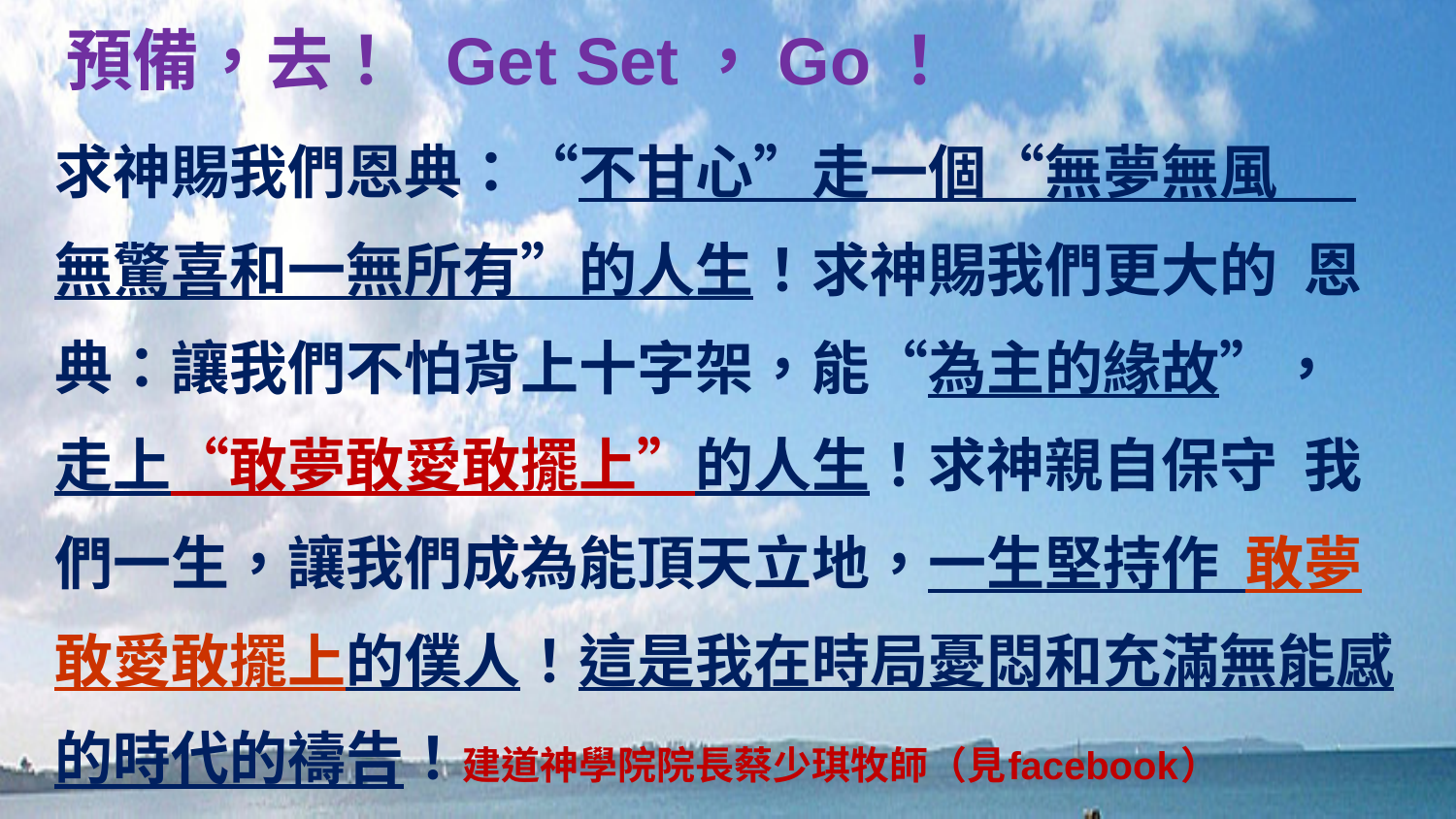

# 預備，去！  Get Set，Go！
求神賜我們恩典：“不甘心”走一個“無夢無風       無驚喜和一無所有”的人生！求神賜我們更大的  恩典：讓我們不怕背上十字架，能“為主的緣故”，   走上“敢夢敢愛敢擺上”的人生！求神親自保守  我們一生，讓我們成為能頂天立地，一生堅持作  敢夢敢愛敢擺上的僕人！這是我在時局憂悶和充滿無能感的時代的禱告！建道神學院院長蔡少琪牧師（見facebook）